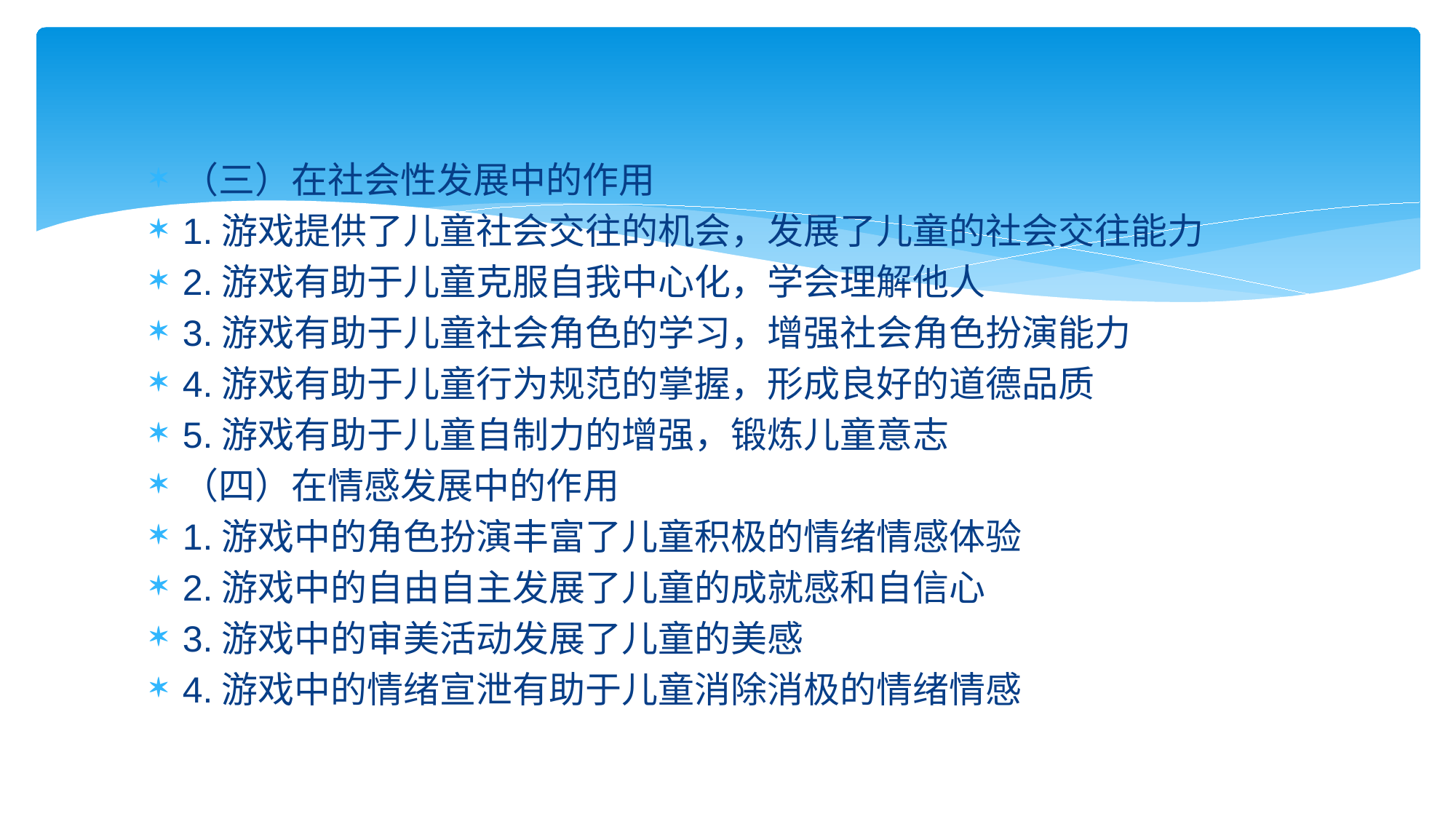

（三）在社会性发展中的作用
1.游戏提供了儿童社会交往的机会，发展了儿童的社会交往能力
2.游戏有助于儿童克服自我中心化，学会理解他人
3.游戏有助于儿童社会角色的学习，增强社会角色扮演能力
4.游戏有助于儿童行为规范的掌握，形成良好的道德品质
5.游戏有助于儿童自制力的增强，锻炼儿童意志
（四）在情感发展中的作用
1.游戏中的角色扮演丰富了儿童积极的情绪情感体验
2.游戏中的自由自主发展了儿童的成就感和自信心
3.游戏中的审美活动发展了儿童的美感
4.游戏中的情绪宣泄有助于儿童消除消极的情绪情感